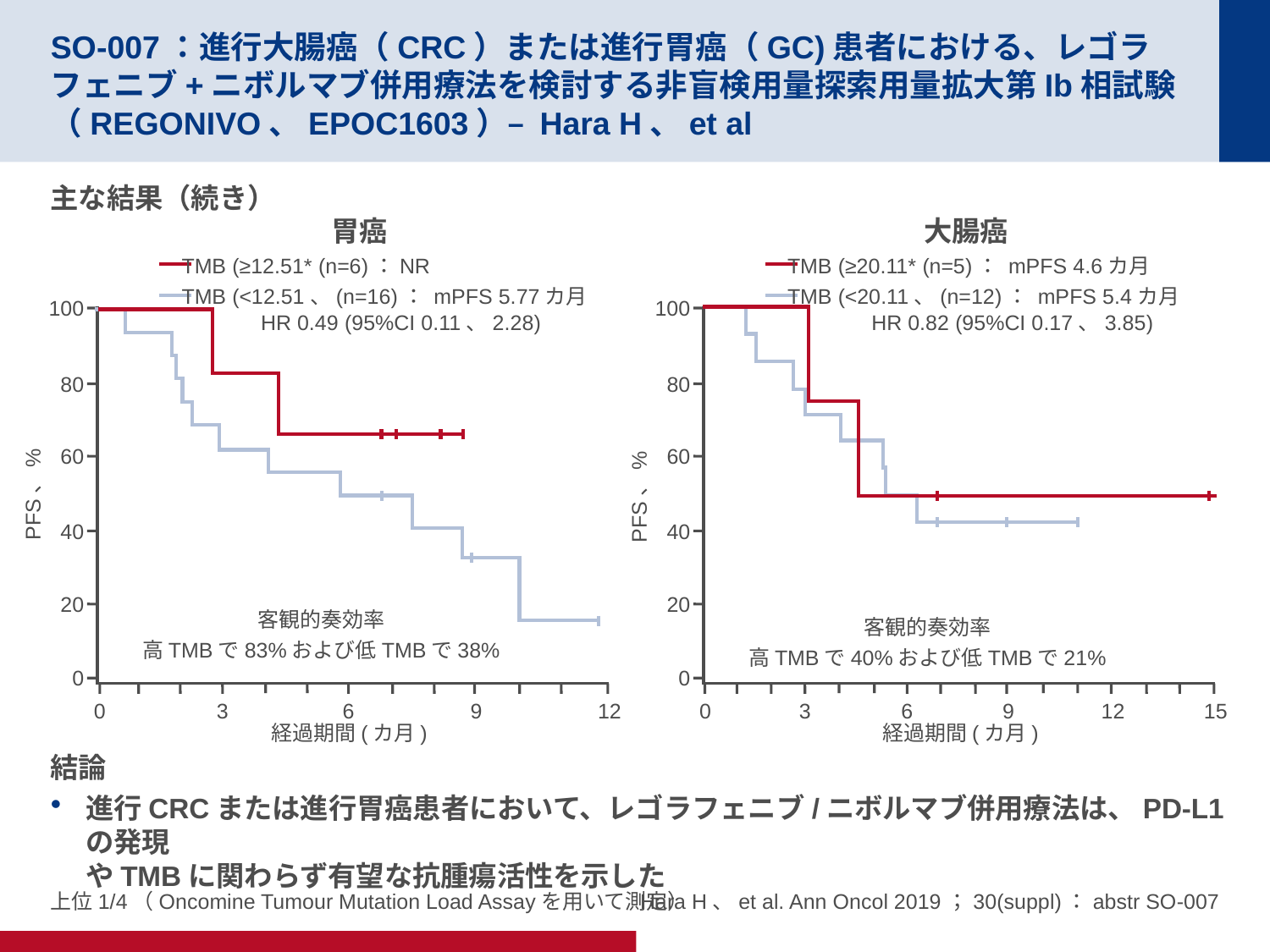

# SO-007：進行大腸癌（CRC）または進行胃癌（GC)患者における、レゴラフェニブ+ニボルマブ併用療法を検討する非盲検用量探索用量拡大第Ib相試験（REGONIVO、EPOC1603）– Hara H、et al
主な結果（続き）
結論
進行CRCまたは進行胃癌患者において、レゴラフェニブ/ニボルマブ併用療法は、PD-L1の発現
やTMBに関わらず有望な抗腫瘍活性を示した
胃癌
大腸癌
TMB (≥12.51* (n=6)：NR
TMB (<12.51、(n=16)： mPFS 5.77カ月
TMB (≥20.11* (n=5)： mPFS 4.6カ月
TMB (<20.11、(n=12)： mPFS 5.4カ月
100

80

60

PFS、%
40

20

0

0

3

6

9

12
経過期間(カ月)
客観的奏効率
高TMBで83%および低TMBで38%
100

80

60

PFS、%
40

20

0

0

3

6

9
12

15
経過期間(カ月)
HR 0.49 (95%CI 0.11、2.28)
HR 0.82 (95%CI 0.17、3.85)

客観的奏効率
高TMBで40%および低TMBで21%
上位1/4（Oncomine Tumour Mutation Load Assayを用いて測定）
Hara H、et al. Ann Oncol 2019；30(suppl)：abstr SO-007